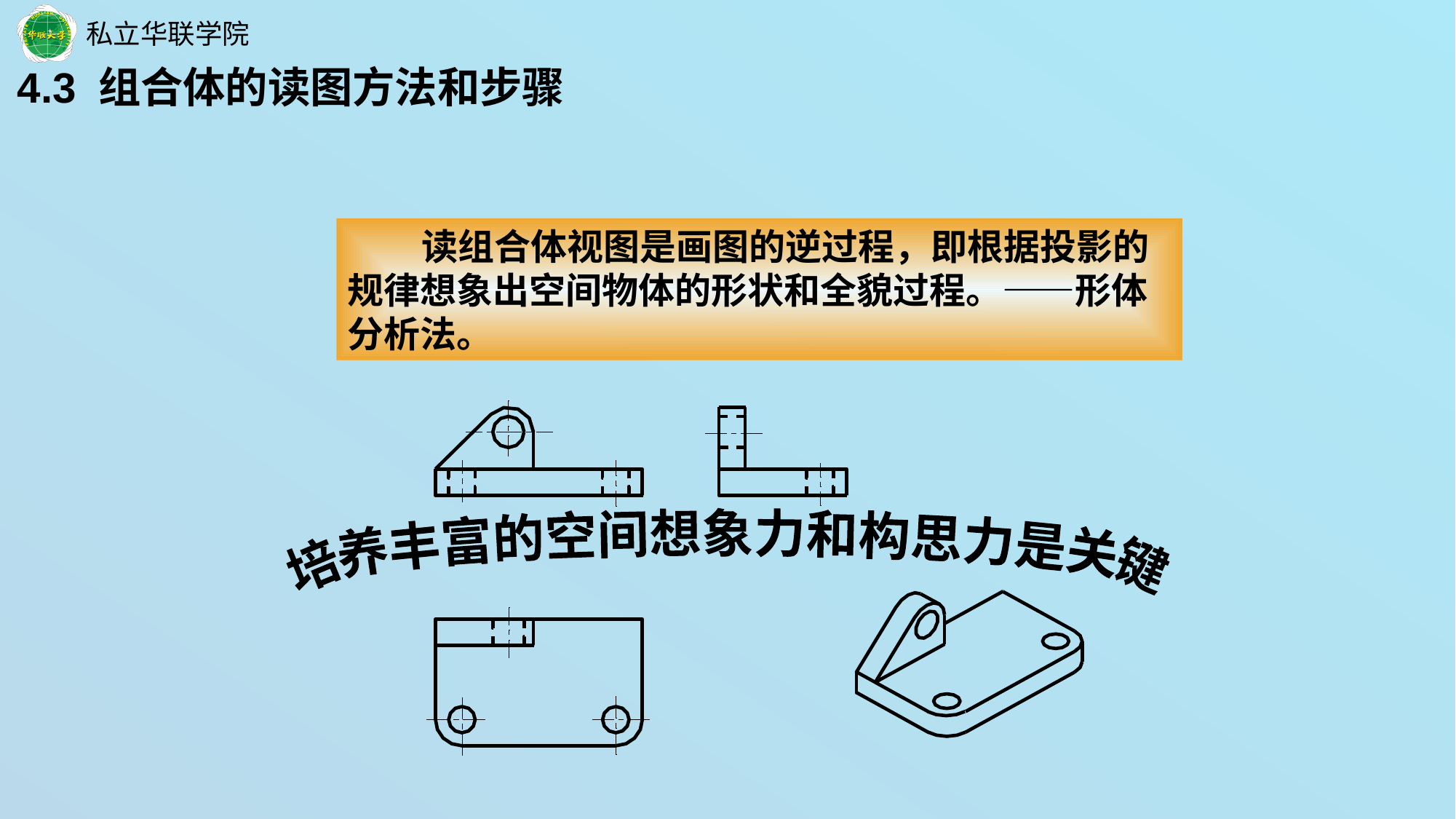

4.3 组合体的读图方法和步骤

        读组合体视图是画图的逆过程，即根据投影的规律想象出空间物体的形状和全貌过程。——形体分析法。

培养丰富的空间想象力和构思力是关键